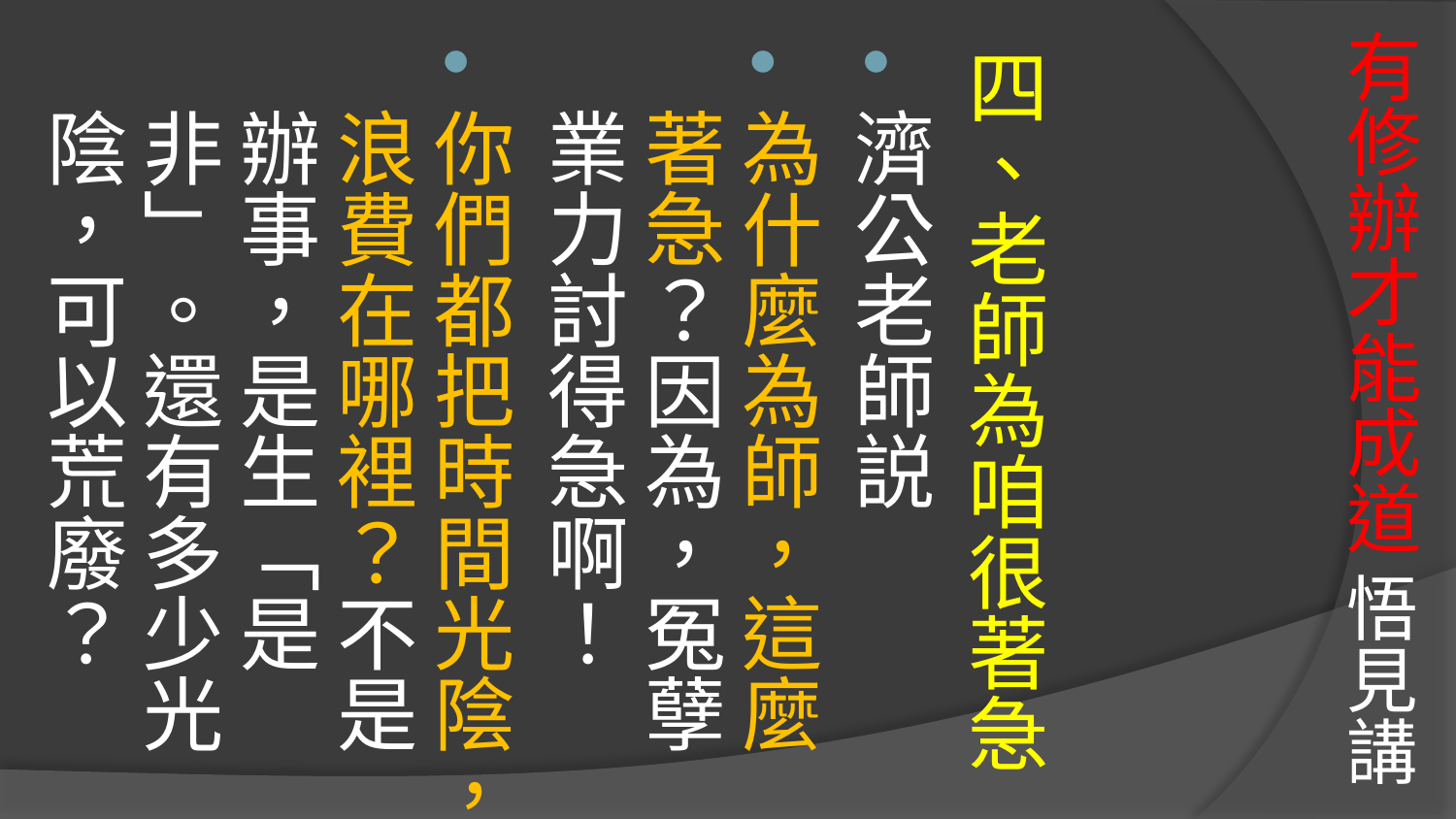

# 有修辦才能成道 悟見講
四、老師為咱很著急
濟公老師説
為什麼為師，這麼著急？因為，冤孽業力討得急啊！
你們都把時間光陰，浪費在哪裡？不是辦事，是生「是非」。還有多少光陰，可以荒廢？